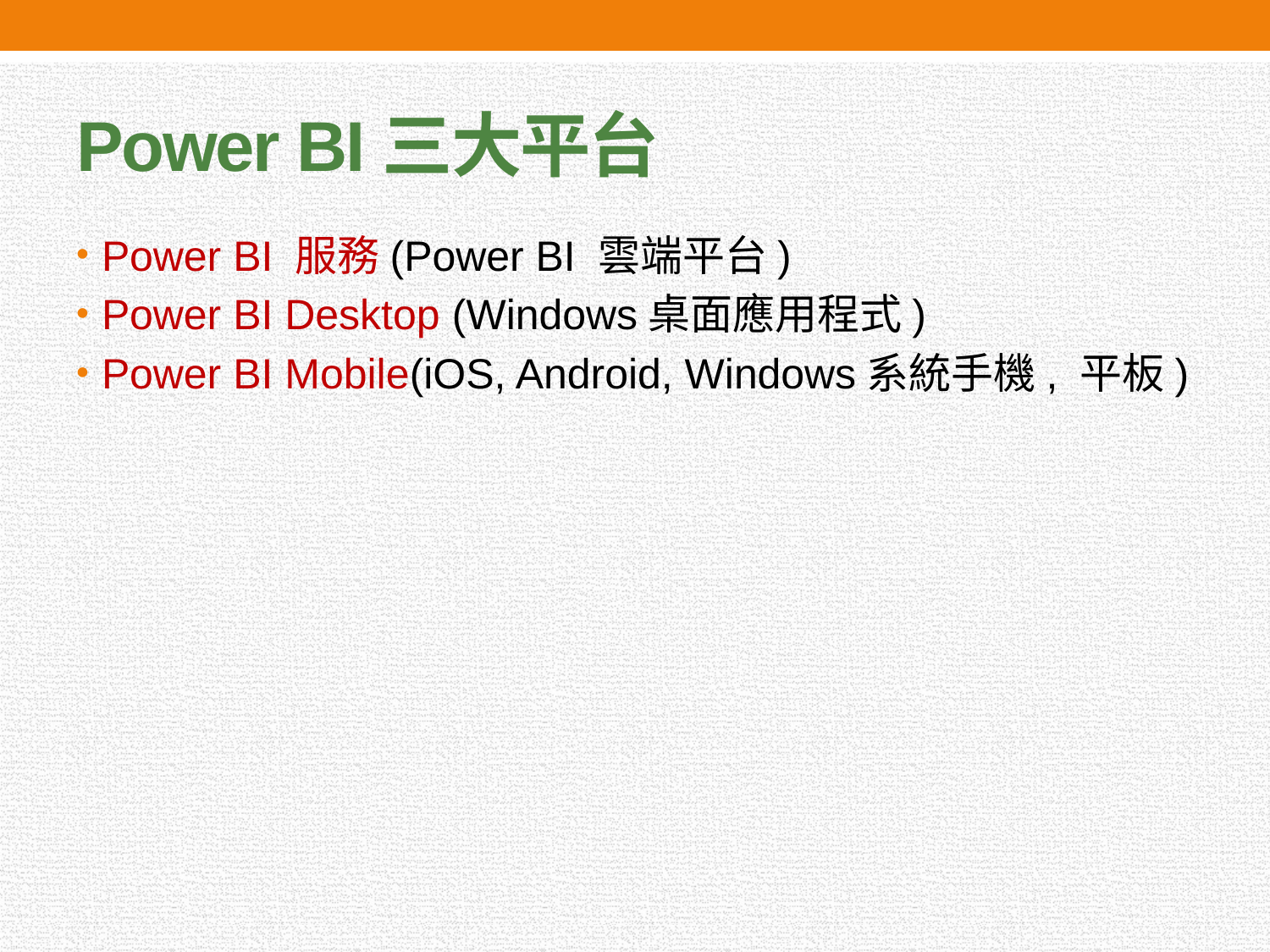

# Power BI三大平台
Power BI 服務(Power BI 雲端平台)
Power BI Desktop (Windows桌面應用程式)
Power BI Mobile(iOS, Android, Windows系統手機, 平板)